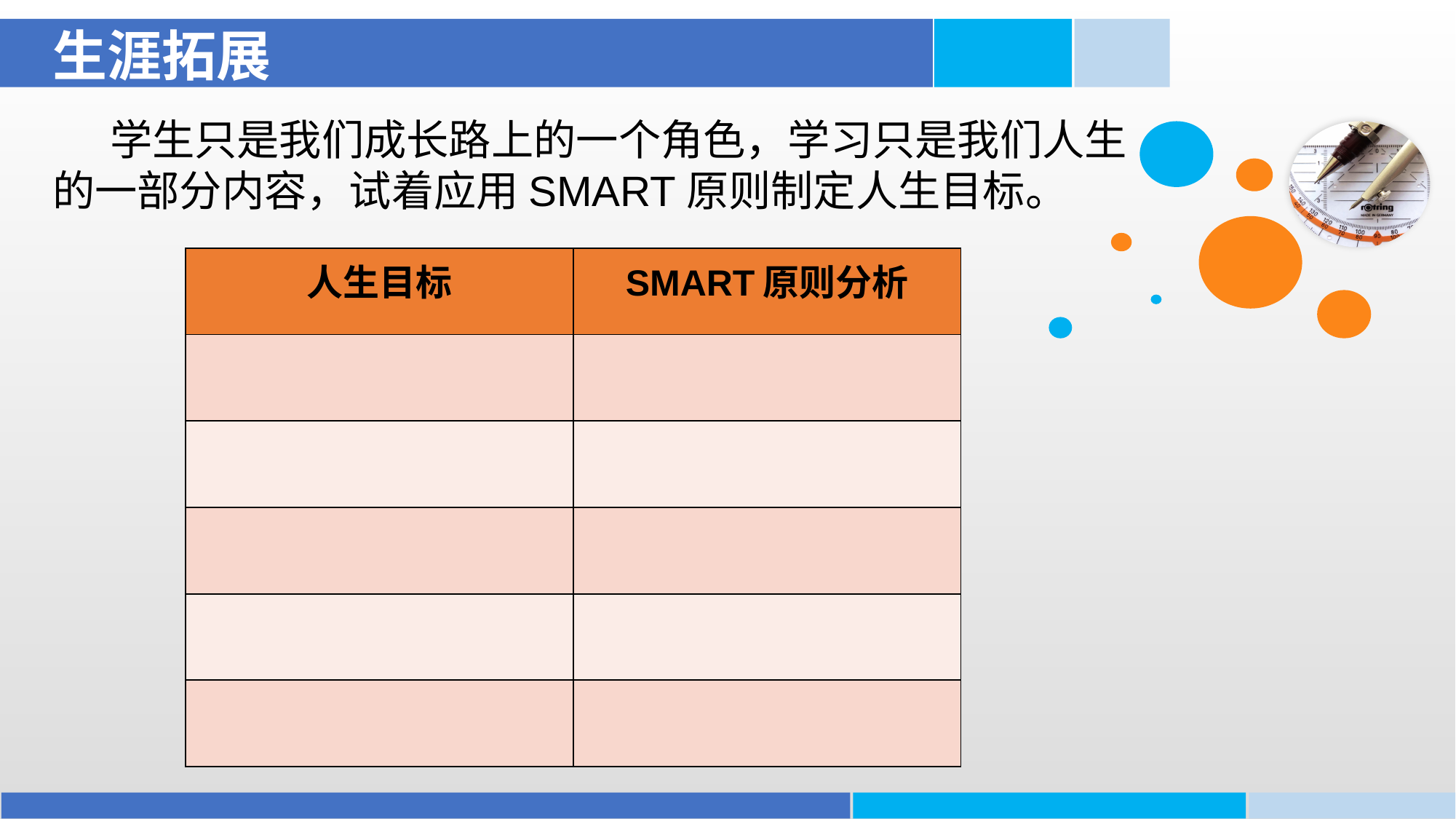

生涯拓展
     学生只是我们成长路上的一个角色，学习只是我们人生的一部分内容，试着应用SMART原则制定人生目标。
| 人生目标 | SMART原则分析 |
| --- | --- |
|  |  |
|  |  |
|  |  |
|  |  |
|  |  |